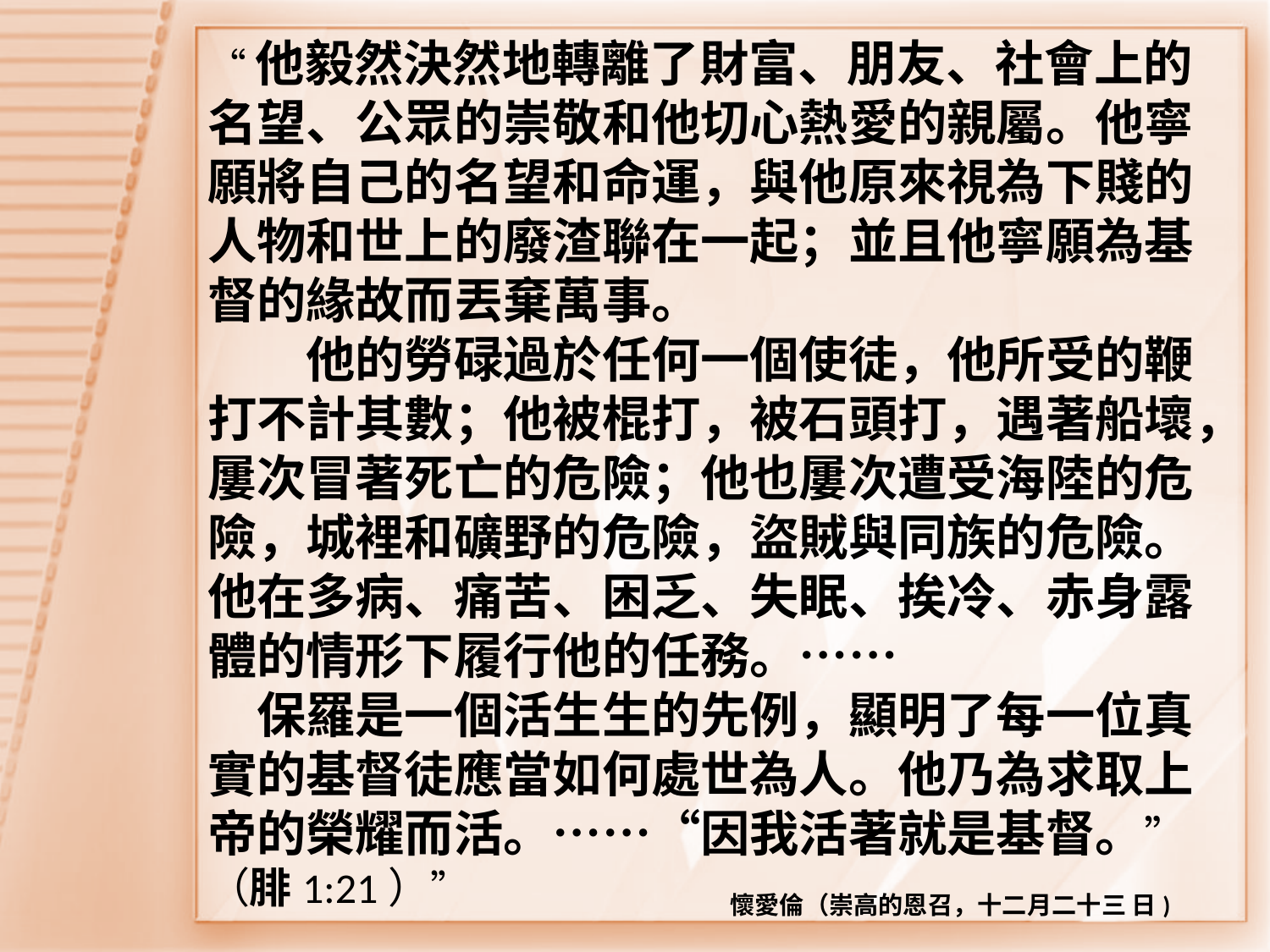

“他毅然決然地轉離了財富、朋友、社會上的名望、公眾的崇敬和他切心熱愛的親屬。他寧願將自己的名望和命運，與他原來視為下賤的人物和世上的廢渣聯在一起；並且他寧願為基督的緣故而丟棄萬事。
　　他的勞碌過於任何一個使徒，他所受的鞭打不計其數；他被棍打，被石頭打，遇著船壞，屢次冒著死亡的危險；他也屢次遭受海陸的危險，城裡和礦野的危險，盜賊與同族的危險。他在多病、痛苦、困乏、失眠、挨冷、赤身露體的情形下履行他的任務。……
　保羅是一個活生生的先例，顯明了每一位真實的基督徒應當如何處世為人。他乃為求取上帝的榮耀而活。……“因我活著就是基督。”
（腓1:21）”
懷愛倫（崇高的恩召，十二月二十三 日)